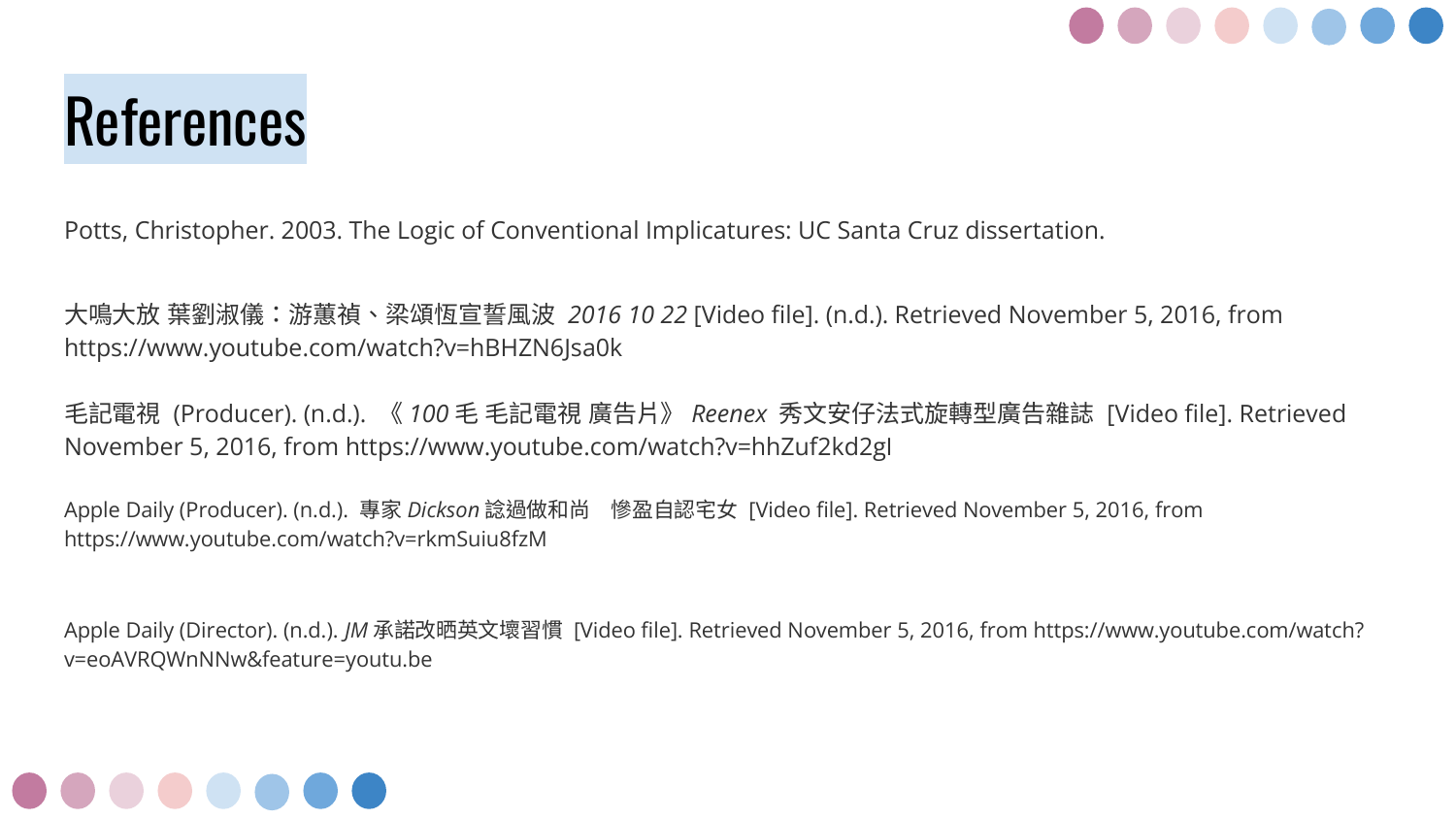

# References
Potts, Christopher. 2003. The Logic of Conventional Implicatures: UC Santa Cruz dissertation.
大鳴大放 葉劉淑儀：游蕙禎、梁頌恆宣誓風波 2016 10 22 [Video file]. (n.d.). Retrieved November 5, 2016, from https://www.youtube.com/watch?v=hBHZN6Jsa0k
毛記電視 (Producer). (n.d.). 《100毛 毛記電視 廣告片》Reenex 秀文安仔法式旋轉型廣告雜誌 [Video file]. Retrieved November 5, 2016, from https://www.youtube.com/watch?v=hhZuf2kd2gI
Apple Daily (Producer). (n.d.). 專家Dickson諗過做和尚　慘盈自認宅女 [Video file]. Retrieved November 5, 2016, from https://www.youtube.com/watch?v=rkmSuiu8fzM
Apple Daily (Director). (n.d.). JM承諾改晒英文壞習慣 [Video file]. Retrieved November 5, 2016, from https://www.youtube.com/watch?v=eoAVRQWnNNw&feature=youtu.be